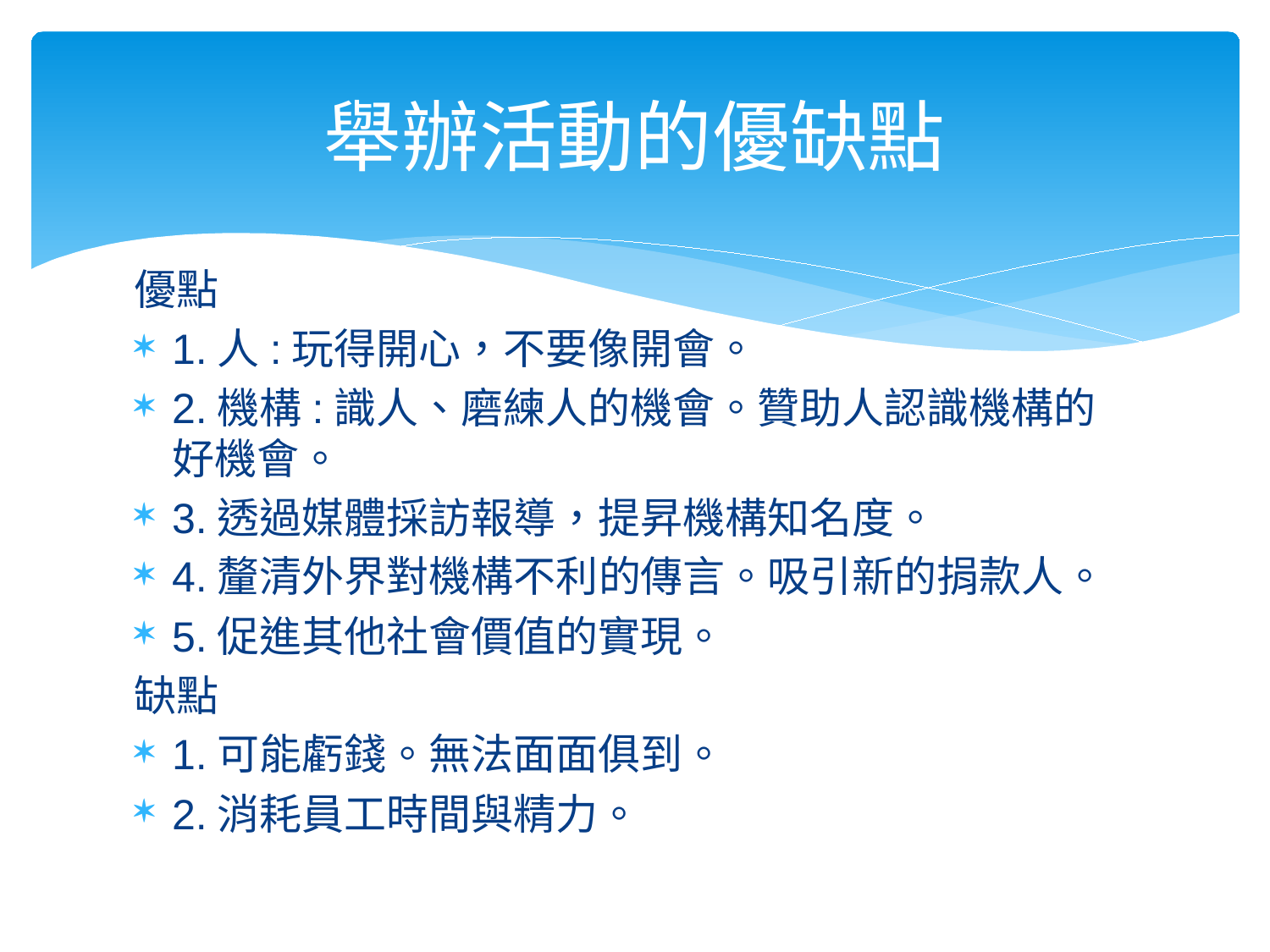

# 舉辦活動的優缺點
優點
1.人:玩得開心，不要像開會。
2.機構:識人、磨練人的機會。贊助人認識機構的好機會。
3.透過媒體採訪報導，提昇機構知名度。
4.釐清外界對機構不利的傳言。吸引新的捐款人。
5.促進其他社會價值的實現。
缺點
1.可能虧錢。無法面面俱到。
2.消耗員工時間與精力。